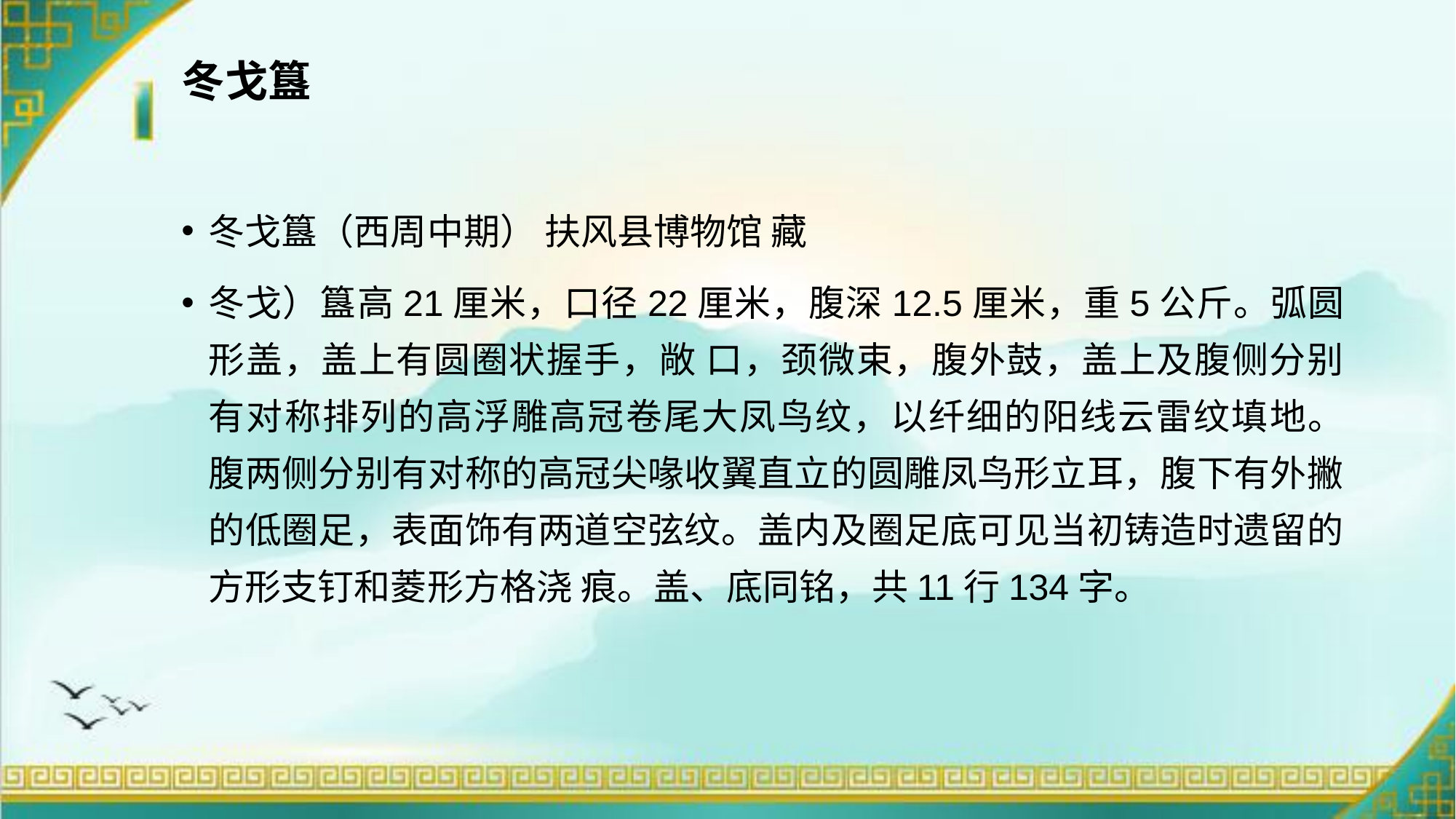

# 冬戈簋
冬戈簋（西周中期） 扶风县博物馆 藏
冬戈）簋高21厘米，口径22厘米，腹深12.5厘米，重5公斤。弧圆形盖，盖上有圆圈状握手，敞 口，颈微束，腹外鼓，盖上及腹侧分别有对称排列的高浮雕高冠卷尾大凤鸟纹，以纤细的阳线云雷纹填地。 腹两侧分别有对称的高冠尖喙收翼直立的圆雕凤鸟形立耳，腹下有外撇的低圈足，表面饰有两道空弦纹。盖内及圈足底可见当初铸造时遗留的方形支钉和菱形方格浇 痕。盖、底同铭，共11行134字。